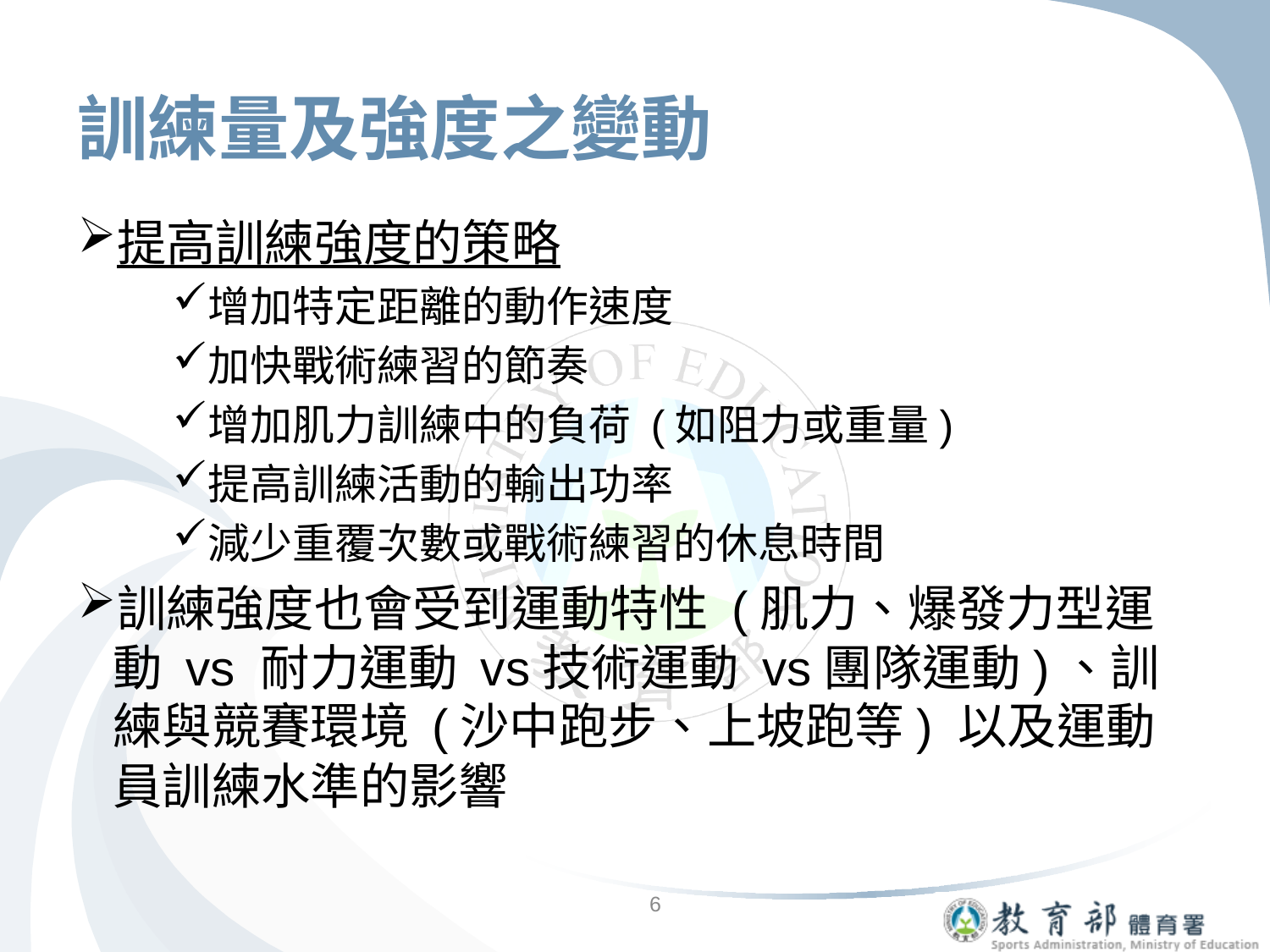

# 訓練量及強度之變動
提高訓練強度的策略
增加特定距離的動作速度
加快戰術練習的節奏
增加肌力訓練中的負荷 (如阻力或重量)
提高訓練活動的輸出功率
減少重覆次數或戰術練習的休息時間
訓練強度也會受到運動特性 (肌力、爆發力型運動 vs 耐力運動 vs技術運動 vs團隊運動)、訓練與競賽環境 (沙中跑步、上坡跑等) 以及運動員訓練水準的影響
6